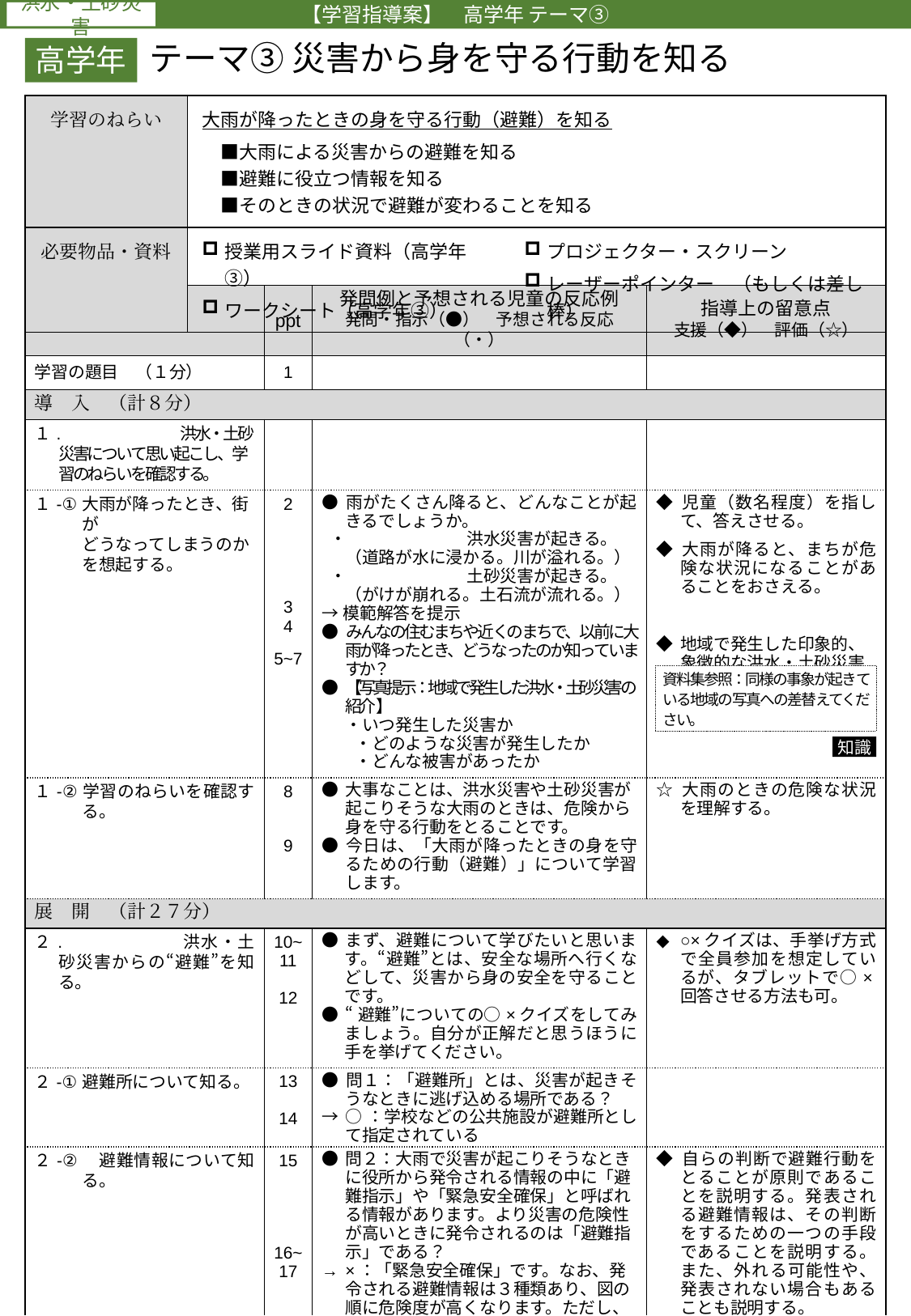

【学習指導案】　高学年 テーマ③
テーマ③ 災害から身を守る行動を知る
高学年
| 学習のねらい | 大雨が降ったときの身を守る行動（避難）を知る 　■大雨による災害からの避難を知る 　■避難に役立つ情報を知る 　■そのときの状況で避難が変わることを知る |  |
| --- | --- | --- |
| 必要物品・資料 | 授業用スライド資料（高学年③） ワークシート（高学年③） | プロジェクター・スクリーン レーザーポインター　（もしくは差し棒） |
| 学習活動 | ppt | 発問例と予想される児童の反応例 発問・指示（●）　予想される反応（・） | 指導上の留意点 支援（◆）　評価（☆） |
| --- | --- | --- | --- |
| 学習の題目　（１分） | 1 |  |  |
| 導　入　（計８分） |  |  |  |
| １. 洪水・土砂災害について思い起こし、学習のねらいを確認する。 |  |  |  |
| １-① 大雨が降ったとき、街が どうなってしまうのかを想起する。 | 2 3 4 5~7 | ● 雨がたくさん降ると、どんなことが起きるでしょうか。 ・ 洪水災害が起きる。 （道路が水に浸かる。川が溢れる。） ・ 土砂災害が起きる。 （がけが崩れる。土石流が流れる。） →模範解答を提示 ● みんなの住むまちや近くのまちで、以前に大雨が降ったとき、どうなったのか知っていますか？ ● 【写真提示：地域で発生した洪水・土砂災害の紹介】 ・いつ発生した災害か 　　・どのような災害が発生したか 　　・どんな被害があったか | ◆ 児童（数名程度）を指して、答えさせる。 ◆ 大雨が降ると、まちが危険な状況になることがあることをおさえる。 ◆ 地域で発生した印象的、象徴的な洪水・土砂災害の事例を紹介する。 |
| １-② 学習のねらいを確認する。 | 8 9 | ● 大事なことは、洪水災害や土砂災害が起こりそうな大雨のときは、危険から身を守る行動をとることです。 ● 今日は、「大雨が降ったときの身を守るための行動（避難）」について学習します。 | ☆ 大雨のときの危険な状況を理解する。 |
| 展　開　（計２７分） |  |  |  |
| ２. 洪水・土砂災害からの“避難”を知る。 | 10~11 12 | ● まず、避難について学びたいと思います。“避難”とは、安全な場所へ行くなどして、災害から身の安全を守ることです。 ● “避難”についての○×クイズをしてみましょう。自分が正解だと思うほうに手を挙げてください。 | ◆ ○×クイズは、手挙げ方式で全員参加を想定しているが、タブレットで○×回答させる方法も可。 |
| ２-① 避難所について知る。 | 13 14 | ● 問１：「避難所」とは、災害が起きそうなときに逃げ込める場所である？ → ○：学校などの公共施設が避難所として指定されている |  |
| ２-②　避難情報について知る。 | 15 16~ 17 18 | ● 問２：大雨で災害が起こりそうなときに役所から発令される情報の中に「避難指示」や「緊急安全確保」と呼ばれる情報があります。より災害の危険性が高いときに発令されるのは「避難指示」である？ → ×：「緊急安全確保」です。なお、発令される避難情報は３種類あり、図の順に危険度が高くなります。ただし、必ず順番で発令されるとは限りません。 ● 大事なことは、避難情報が発令されなくても、災害の状況によって、避難の判断することが大切です。もちろん、身の危険を感じる場合は避難をはじめましょう。 | ◆ 自らの判断で避難行動をとることが原則であることを説明する。発表される避難情報は、その判断をするための一つの手段であることを説明する。また、外れる可能性や、発表されない場合もあることも説明する。 |
資料集参照：同様の事象が起きている地域の写真への差替えてください。
知識